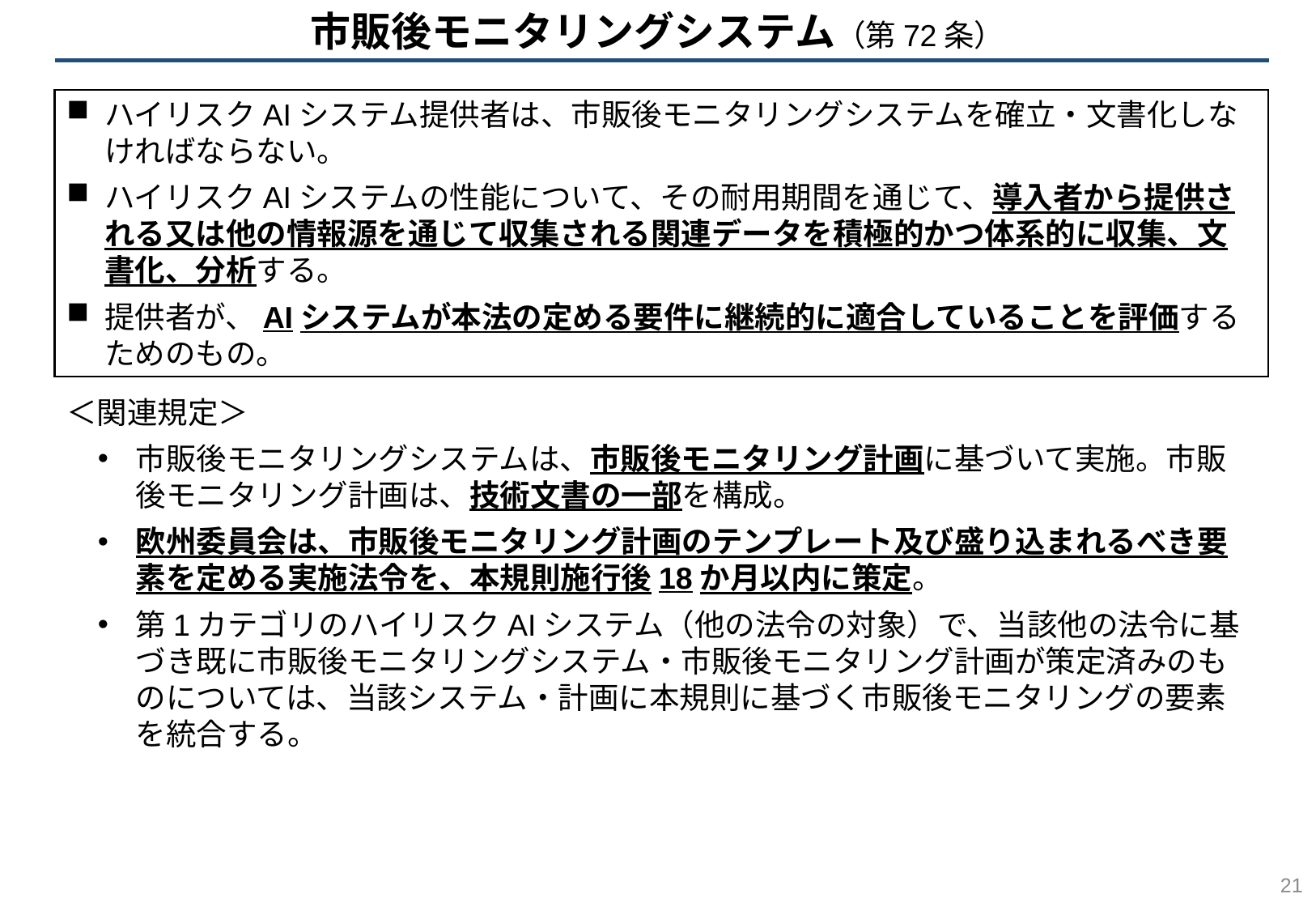

市販後モニタリングシステム（第72条）
ハイリスクAIシステム提供者は、市販後モニタリングシステムを確立・文書化しなければならない。
ハイリスクAIシステムの性能について、その耐用期間を通じて、導入者から提供される又は他の情報源を通じて収集される関連データを積極的かつ体系的に収集、文書化、分析する。
提供者が、AIシステムが本法の定める要件に継続的に適合していることを評価するためのもの。
＜関連規定＞
市販後モニタリングシステムは、市販後モニタリング計画に基づいて実施。市販後モニタリング計画は、技術文書の一部を構成。
欧州委員会は、市販後モニタリング計画のテンプレート及び盛り込まれるべき要素を定める実施法令を、本規則施行後18か月以内に策定。
第1カテゴリのハイリスクAIシステム（他の法令の対象）で、当該他の法令に基づき既に市販後モニタリングシステム・市販後モニタリング計画が策定済みのものについては、当該システム・計画に本規則に基づく市販後モニタリングの要素を統合する。
21